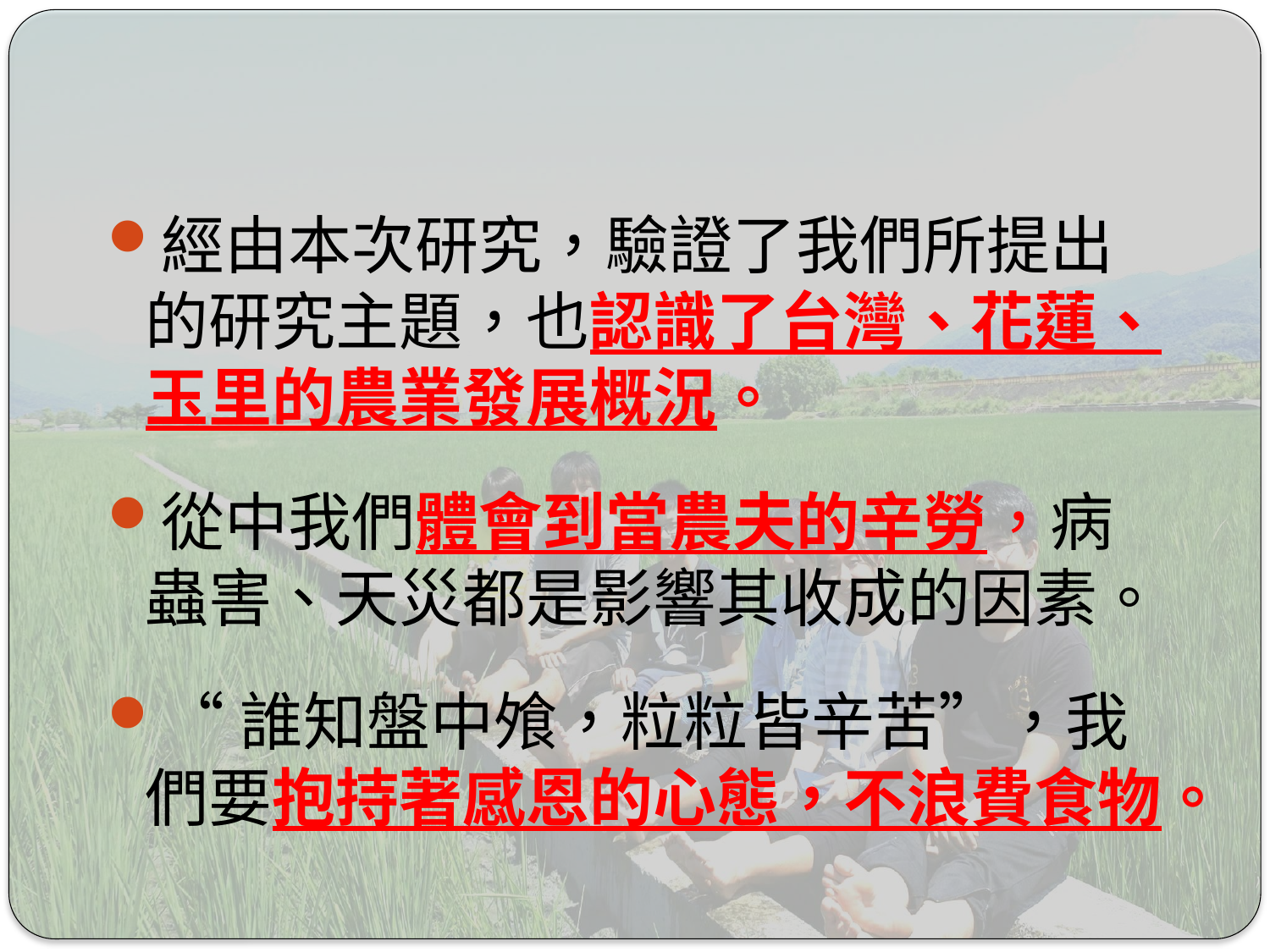

#
經由本次研究，驗證了我們所提出的研究主題，也認識了台灣、花蓮、玉里的農業發展概況。

從中我們體會到當農夫的辛勞，病蟲害、天災都是影響其收成的因素。

“誰知盤中飧，粒粒皆辛苦”，我們要抱持著感恩的心態，不浪費食物。